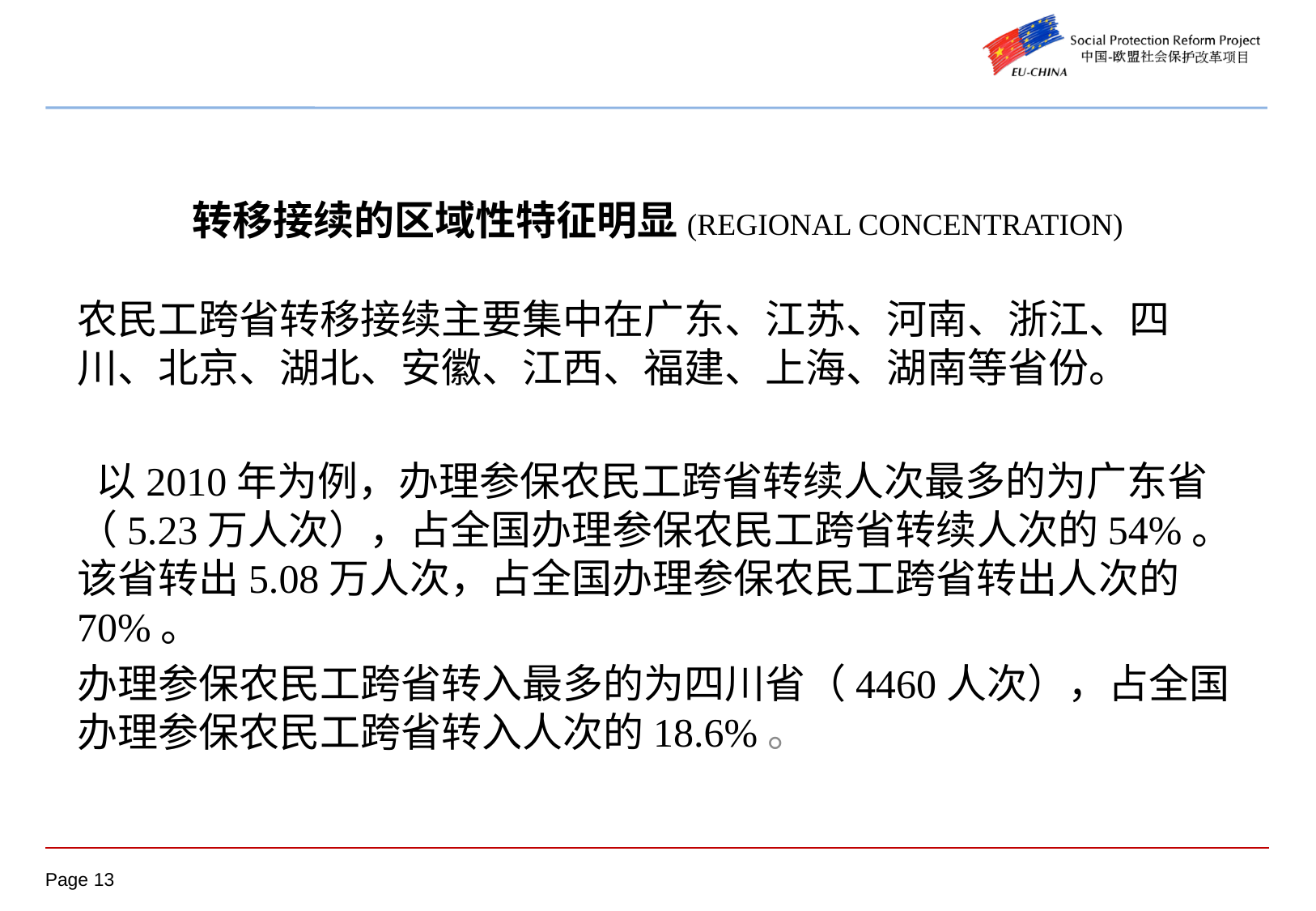

转移接续的区域性特征明显(REGIONAL CONCENTRATION)

农民工跨省转移接续主要集中在广东、江苏、河南、浙江、四川、北京、湖北、安徽、江西、福建、上海、湖南等省份。

 以2010年为例，办理参保农民工跨省转续人次最多的为广东省（5.23万人次），占全国办理参保农民工跨省转续人次的54%。该省转出5.08万人次，占全国办理参保农民工跨省转出人次的70%。
办理参保农民工跨省转入最多的为四川省（4460人次），占全国办理参保农民工跨省转入人次的18.6%。